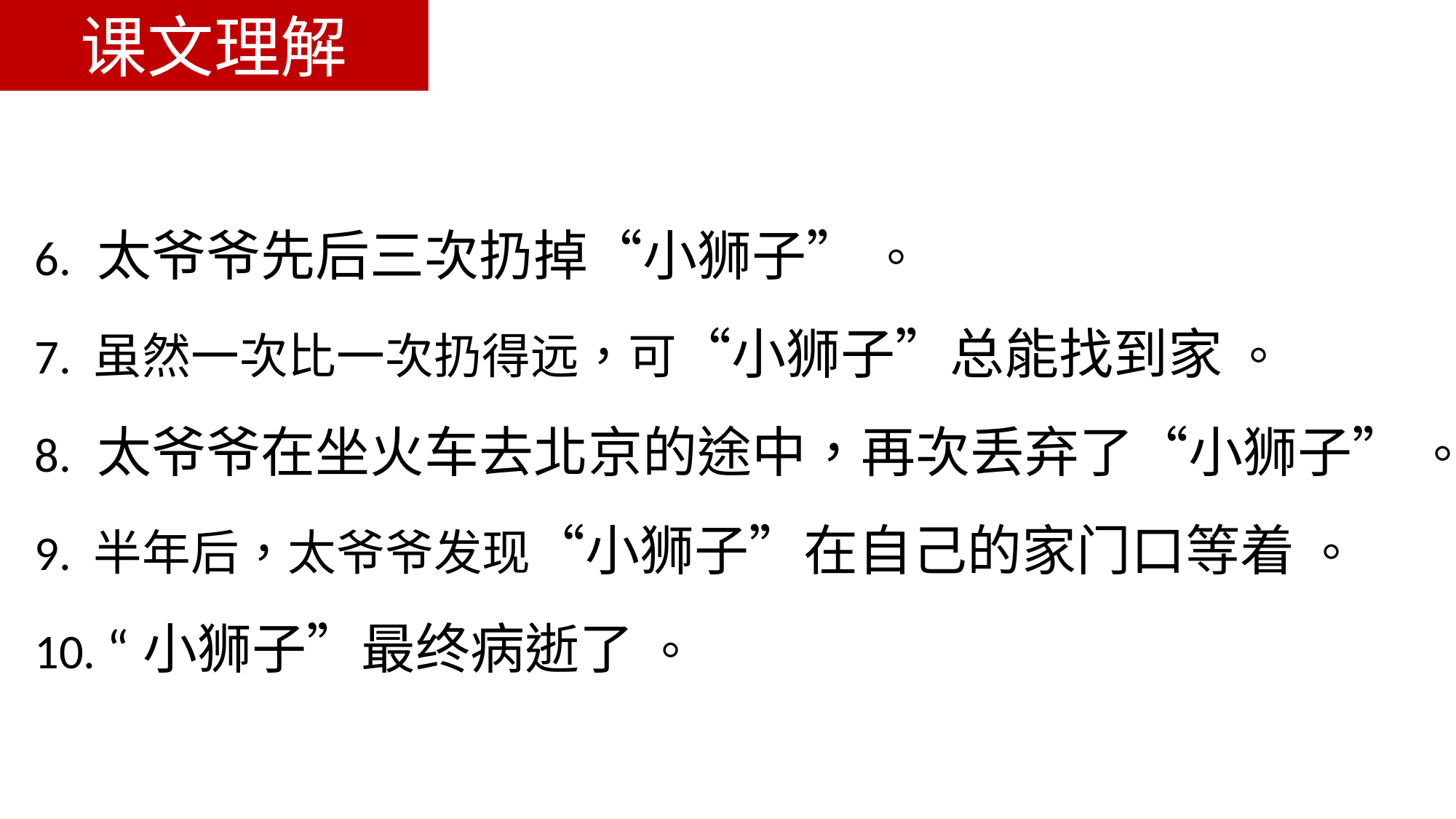

课文理解
6. 太爷爷先后三次扔掉“小狮子” 。
7. 虽然一次比一次扔得远，可“小狮子”总能找到家 。
8. 太爷爷在坐火车去北京的途中，再次丢弃了“小狮子” 。
9. 半年后，太爷爷发现“小狮子”在自己的家门口等着 。
10. “小狮子”最终病逝了 。